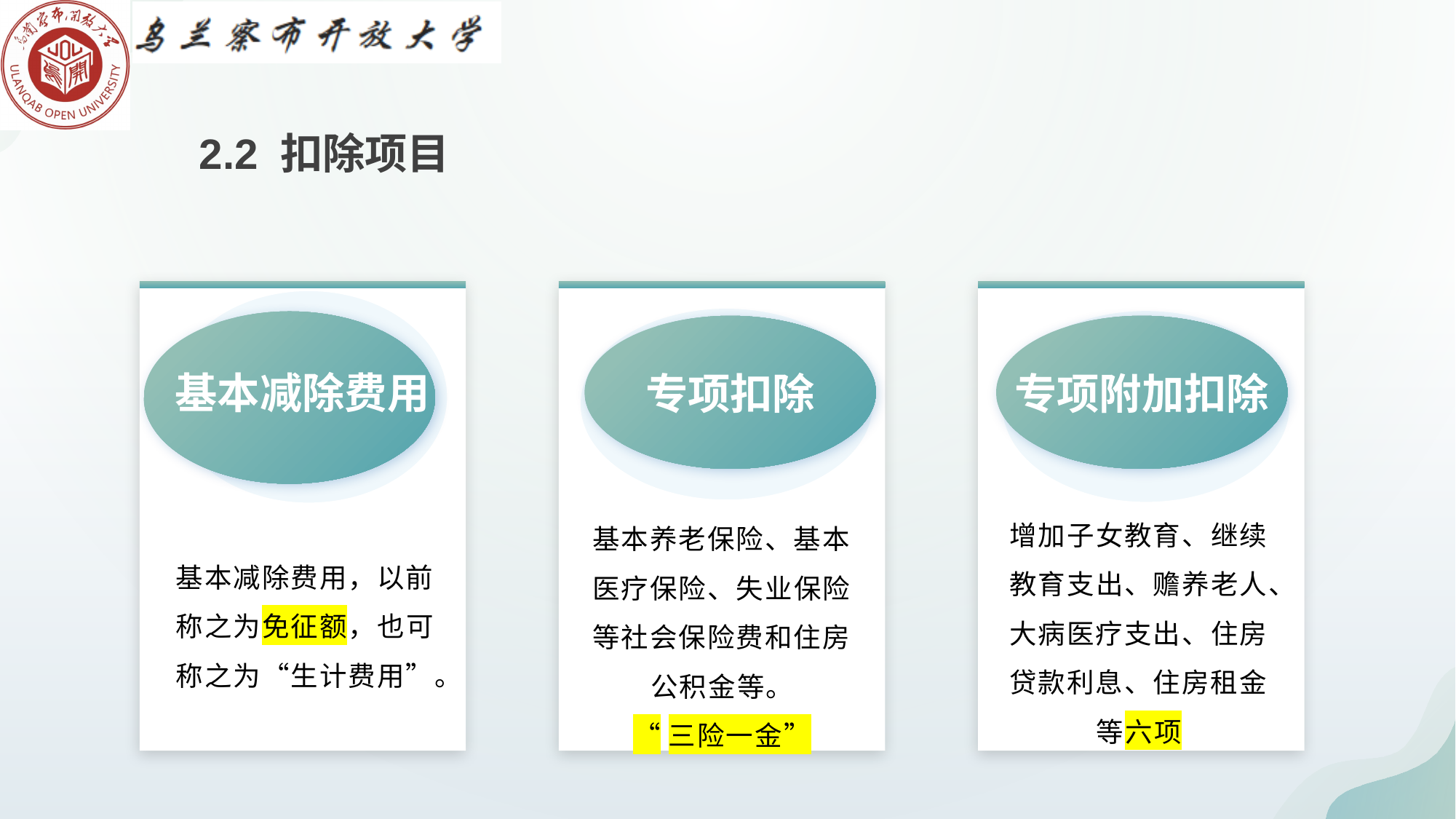

2.2 扣除项目

基本减除费用，以前称之为免征额，也可称之为“生计费用”。

基本养老保险、基本医疗保险、失业保险等社会保险费和住房公积金等。
“三险一金”

增加子女教育、继续教育支出、赡养老人、大病医疗支出、住房贷款利息、住房租金等六项
专项扣除
专项附加扣除
基本减除费用